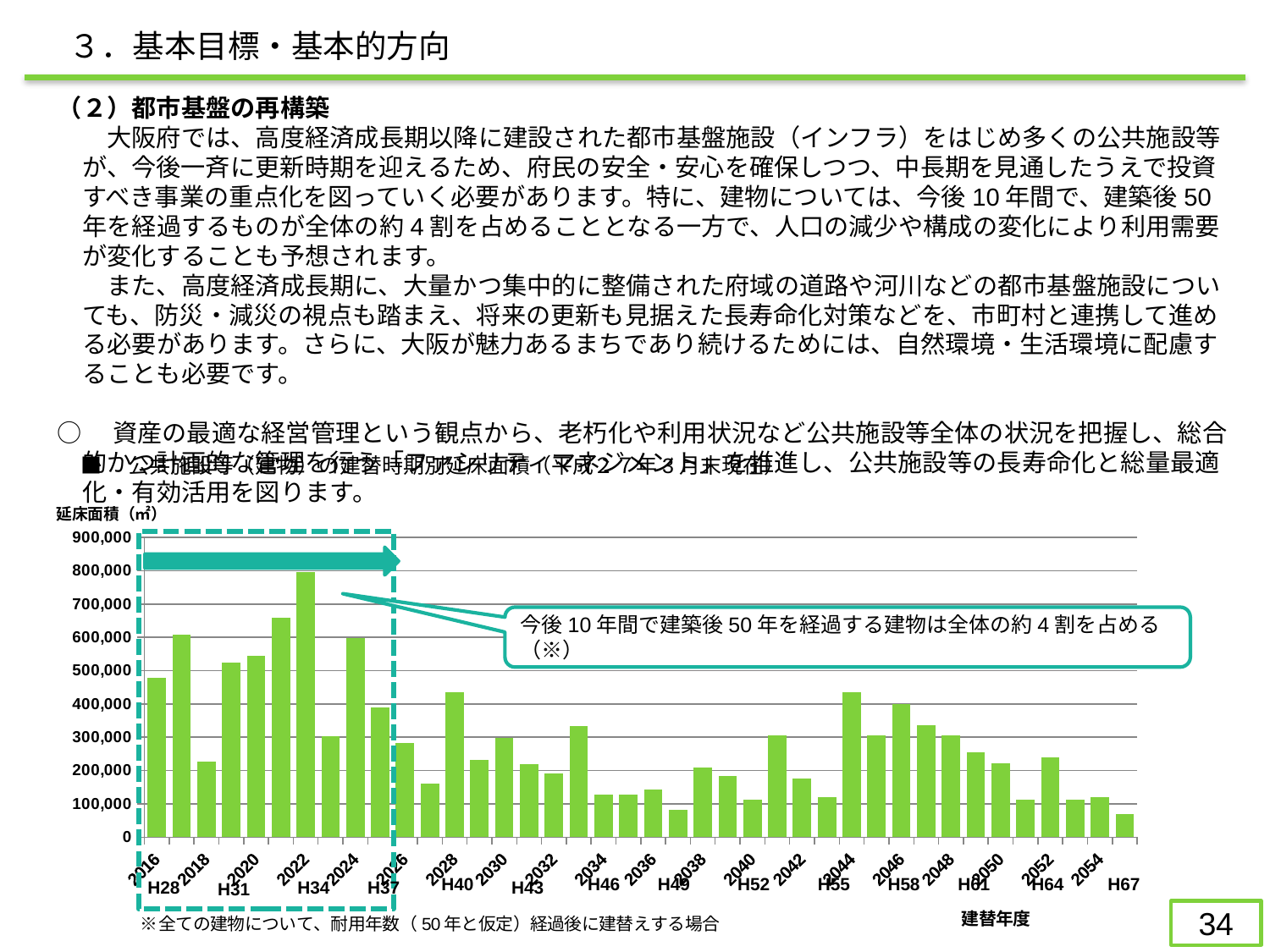

３．基本目標・基本的方向
（２）都市基盤の再構築
　　大阪府では、高度経済成長期以降に建設された都市基盤施設（インフラ）をはじめ多くの公共施設等が、今後一斉に更新時期を迎えるため、府民の安全・安心を確保しつつ、中長期を見通したうえで投資すべき事業の重点化を図っていく必要があります。特に、建物については、今後10年間で、建築後50年を経過するものが全体の約4割を占めることとなる一方で、人口の減少や構成の変化により利用需要が変化することも予想されます。
　　また、高度経済成長期に、大量かつ集中的に整備された府域の道路や河川などの都市基盤施設についても、防災・減災の視点も踏まえ、将来の更新も見据えた長寿命化対策などを、市町村と連携して進める必要があります。さらに、大阪が魅力あるまちであり続けるためには、自然環境・生活環境に配慮することも必要です。

○　資産の最適な経営管理という観点から、老朽化や利用状況など公共施設等全体の状況を把握し、総合的かつ計画的な管理を行う「ファシリティマネジメント」を推進し、公共施設等の長寿命化と総量最適化・有効活用を図ります。

### Chart

| Category | 合計 |
|---|---|
| 2016 | 477643.55 |
| 2017 | 606734.44 |
| 2018 | 226969.49 |
| 2019 | 524830.9 |
| 2020 | 544050.22 |
| 2021 | 659060.52 |
| 2022 | 795237.5599999999 |
| 2023 | 303276.74 |
| 2024 | 596618.06 |
| 2025 | 389126.86 |
| 2026 | 281890.33 |
| 2027 | 162163.23 |
| 2028 | 434960.76 |
| 2029 | 231086.78 |
| 2030 | 298549.12 |
| 2031 | 219220.06 |
| 2032 | 191565.93 |
| 2033 | 333496.93 |
| 2034 | 127251.23 |
| 2035 | 127010.66 |
| 2036 | 143461.65 |
| 2037 | 82613.81999999999 |
| 2038 | 208677.21999999997 |
| 2039 | 184869.61 |
| 2040 | 111999.55000000002 |
| 2041 | 304657.54 |
| 2042 | 176201.93999999997 |
| 2043 | 121608.73999999999 |
| 2044 | 436295.66000000003 |
| 2045 | 305390.88 |
| 2046 | 400301.1099999999 |
| 2047 | 335605.91 |
| 2048 | 306922.33999999997 |
| 2049 | 253699.51 |
| 2050 | 222590.63000000003 |
| 2051 | 112960.17 |
| 2052 | 239431.23999999993 |
| 2053 | 111371.46 |
| 2054 | 120692.79999999999 |
| 2055 | 68993.56 |
■　公共施設等（建物）の建替時期別延床面積（平成２７年3月末現在）

今後10年間で建築後50年を経過する建物は全体の約4割を占める（※）
H40
H46
H49
H52
H55
H58
H61
H64
H67
H28
H34
H37
H43
H31
34